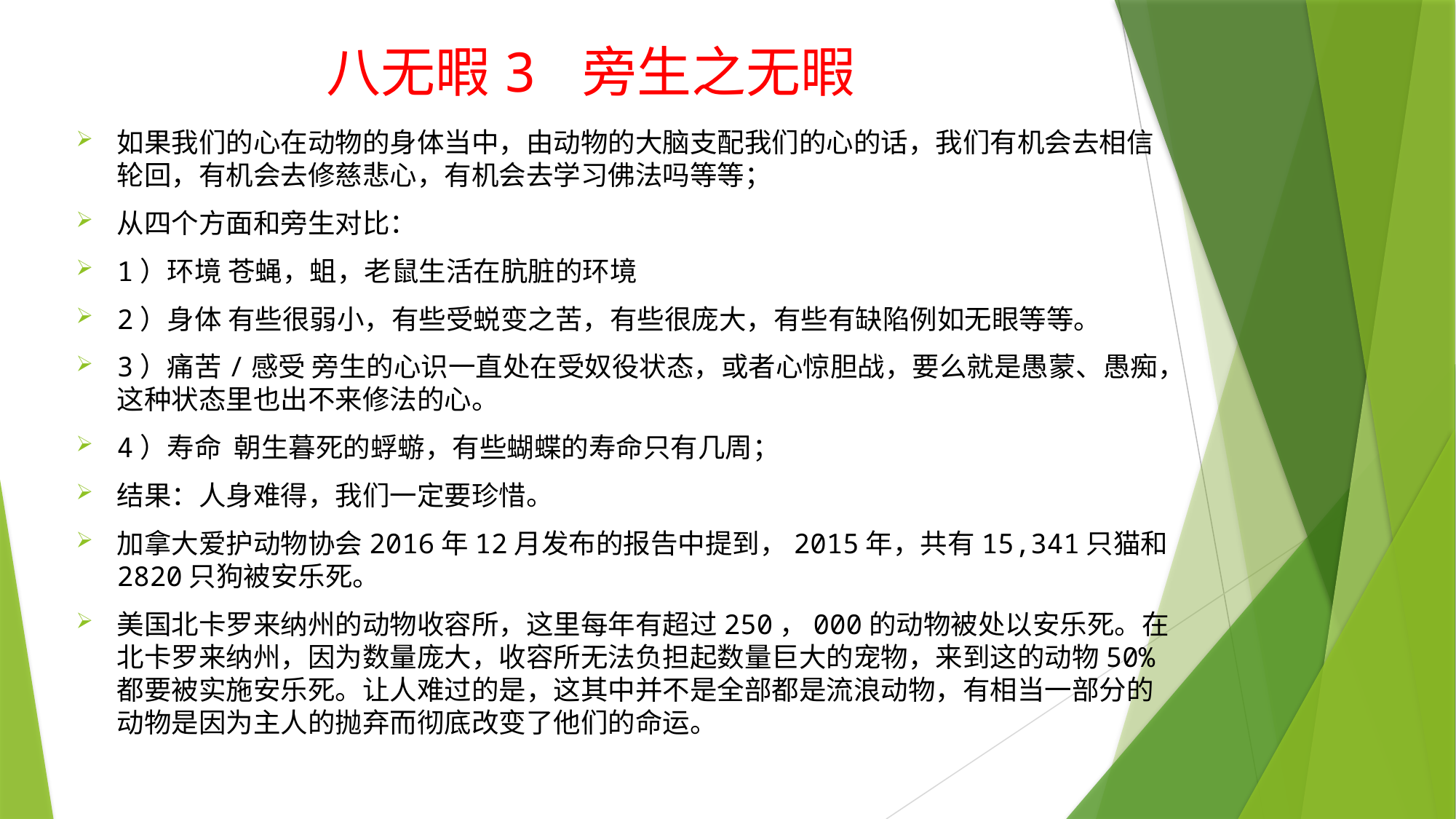

八无暇3 旁生之无暇
如果我们的心在动物的身体当中，由动物的大脑支配我们的心的话，我们有机会去相信轮回，有机会去修慈悲心，有机会去学习佛法吗等等；
从四个方面和旁生对比：
1）环境 苍蝇，蛆，老鼠生活在肮脏的环境
2）身体 有些很弱小，有些受蜕变之苦，有些很庞大，有些有缺陷例如无眼等等。
3）痛苦/感受 旁生的心识一直处在受奴役状态，或者心惊胆战，要么就是愚蒙、愚痴，这种状态里也出不来修法的心。
4）寿命  朝生暮死的蜉蝣，有些蝴蝶的寿命只有几周；
结果：人身难得，我们一定要珍惜。
加拿大爱护动物协会2016年12月发布的报告中提到，2015年，共有15,341只猫和2820只狗被安乐死。
美国北卡罗来纳州的动物收容所，这里每年有超过250，000的动物被处以安乐死。在北卡罗来纳州，因为数量庞大，收容所无法负担起数量巨大的宠物，来到这的动物50%都要被实施安乐死。让人难过的是，这其中并不是全部都是流浪动物，有相当一部分的动物是因为主人的抛弃而彻底改变了他们的命运。